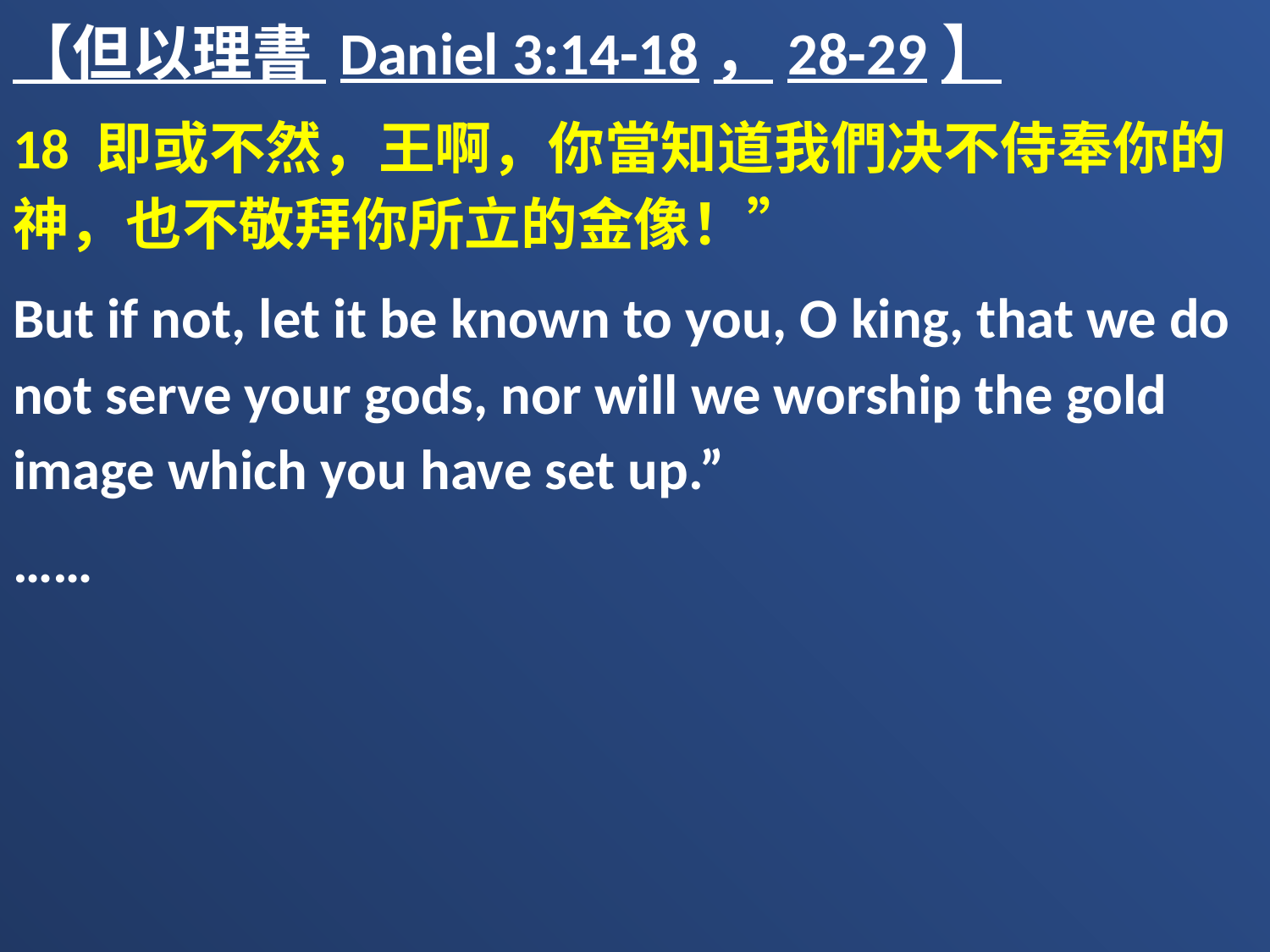

【但以理書 Daniel 3:14-18，28-29】
18 即或不然，王啊，你當知道我們决不侍奉你的神，也不敬拜你所立的金像！”
But if not, let it be known to you, O king, that we do not serve your gods, nor will we worship the gold image which you have set up.”
……